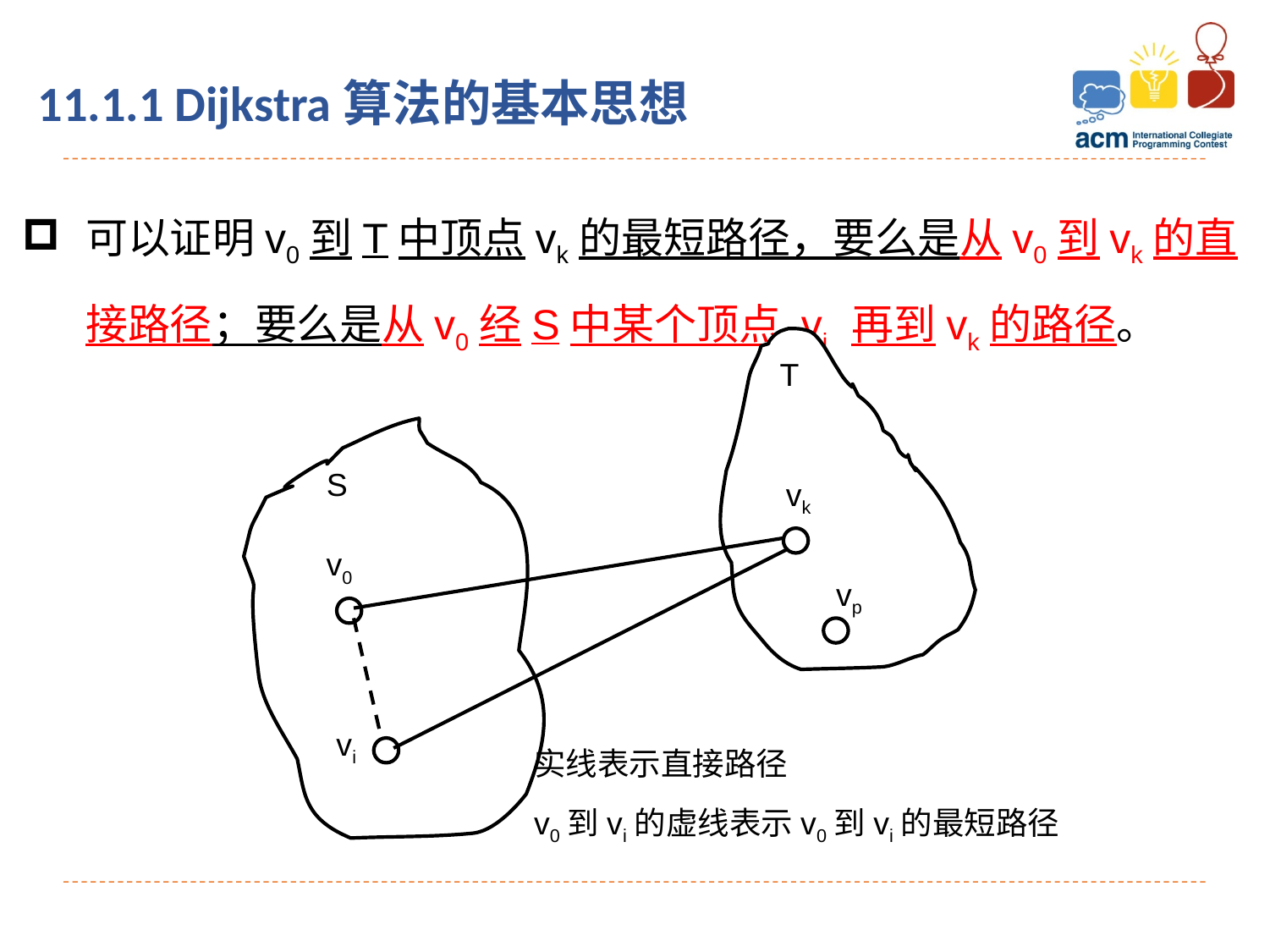

11.1.1 Dijkstra算法的基本思想
可以证明v0到T中顶点vk的最短路径，要么是从v0到vk的直接路径；要么是从v0经S中某个顶点 vi  再到vk的路径。

T

S
vk

v0

vp

vi
实线表示直接路径
v0到vi的虚线表示v0到vi的最短路径